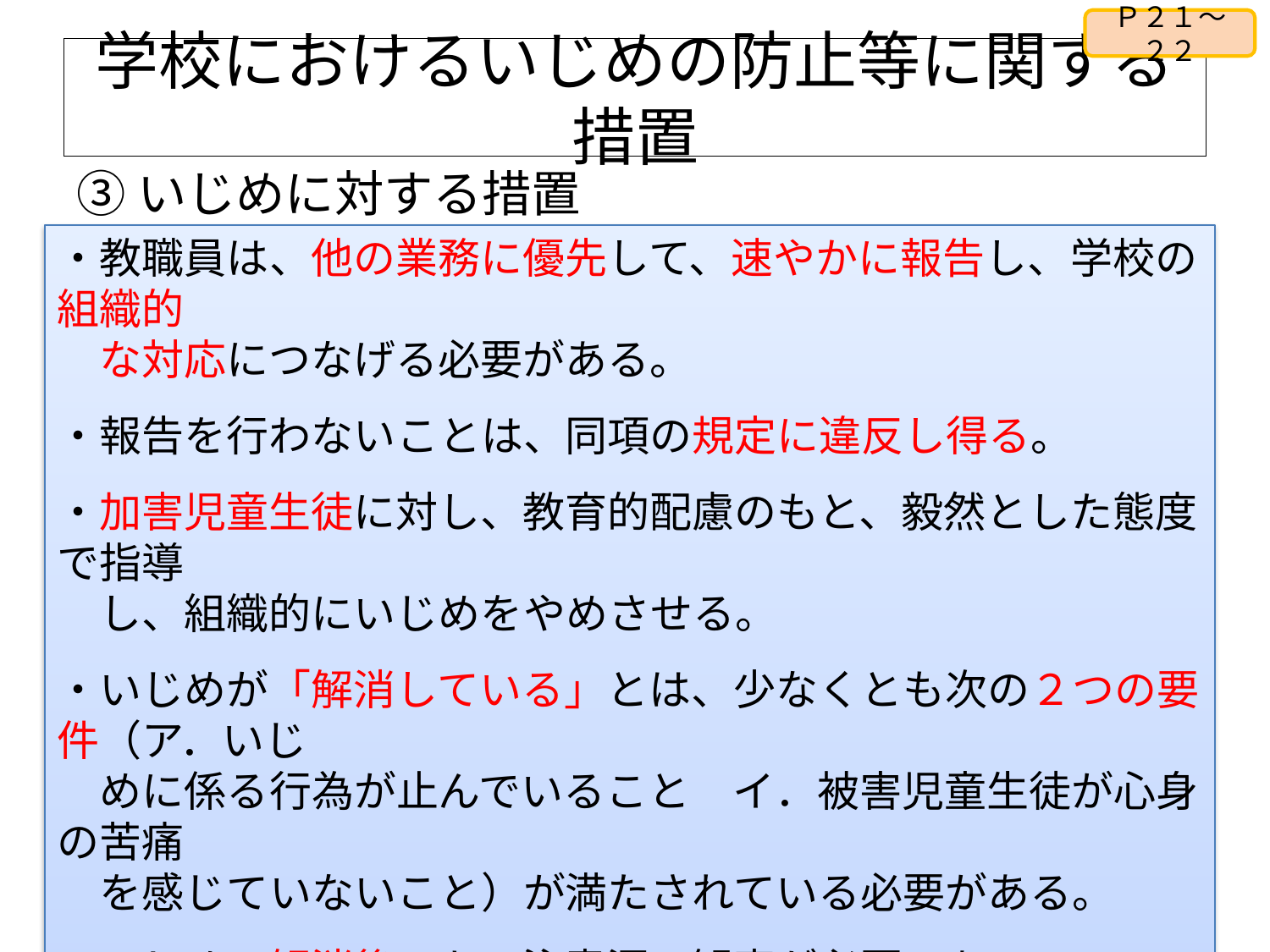

Ｐ２１～２２
# 学校におけるいじめの防止等に関する措置
③いじめに対する措置
・教職員は、他の業務に優先して、速やかに報告し、学校の組織的
　な対応につなげる必要がある。

・報告を行わないことは、同項の規定に違反し得る。

・加害児童生徒に対し、教育的配慮のもと、毅然とした態度で指導
　し、組織的にいじめをやめさせる。

・いじめが「解消している」とは、少なくとも次の２つの要件（ア．いじ
　めに係る行為が止んでいること　イ．被害児童生徒が心身の苦痛
　を感じていないこと）が満たされている必要がある。

・いじめの解消後にも、注意深い観察が必要である。

・心的外傷ストレス（ＰＴＳＤ）等のいじめの後遺症へのケアを行う。